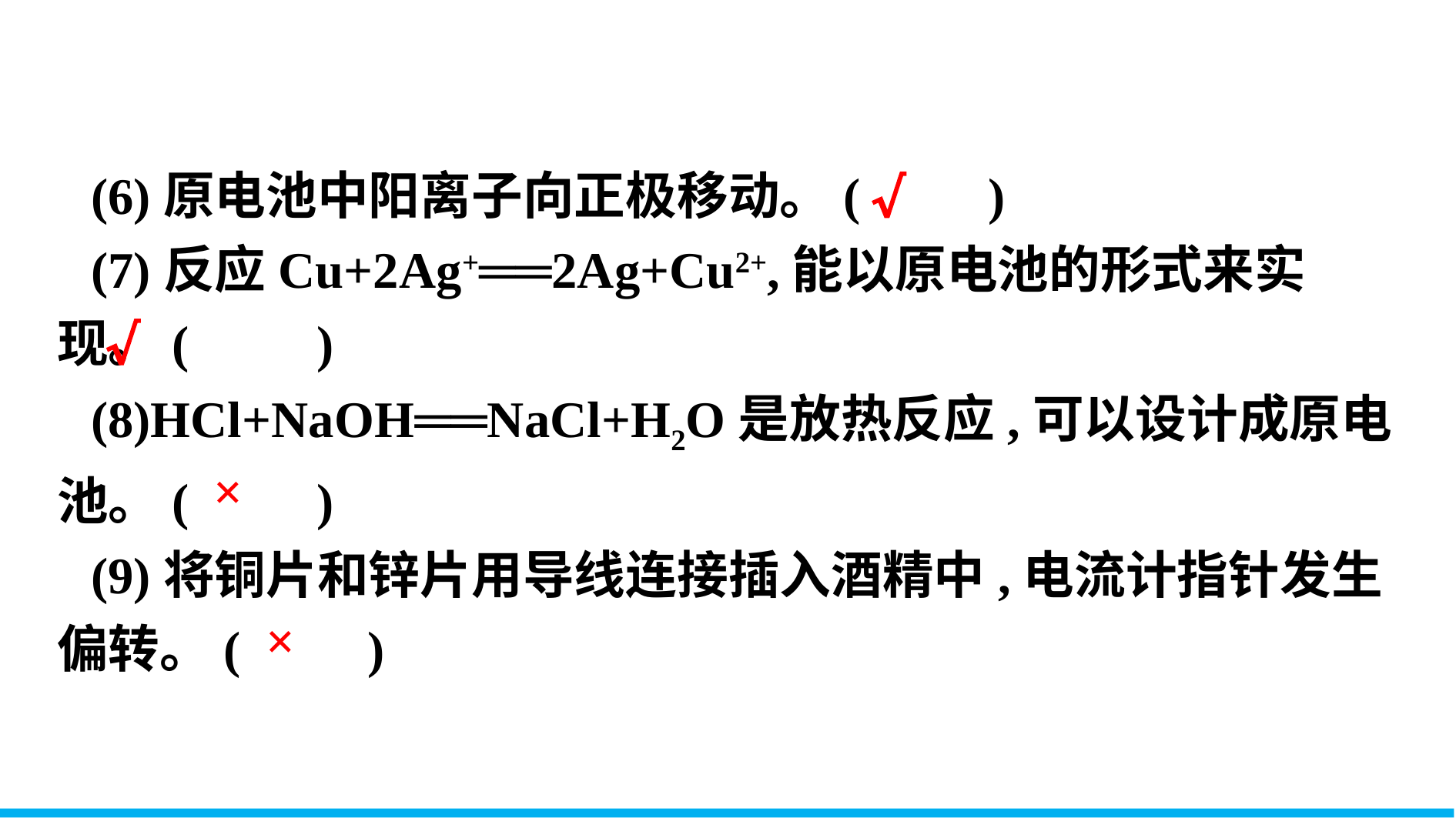

(6)原电池中阳离子向正极移动。(　　)
(7)反应Cu+2Ag+══2Ag+Cu2+,能以原电池的形式来实现。(　　)
(8)HCl+NaOH══NaCl+H2O是放热反应,可以设计成原电池。(　　)
(9)将铜片和锌片用导线连接插入酒精中,电流计指针发生偏转。(　　)
√
√
×
×